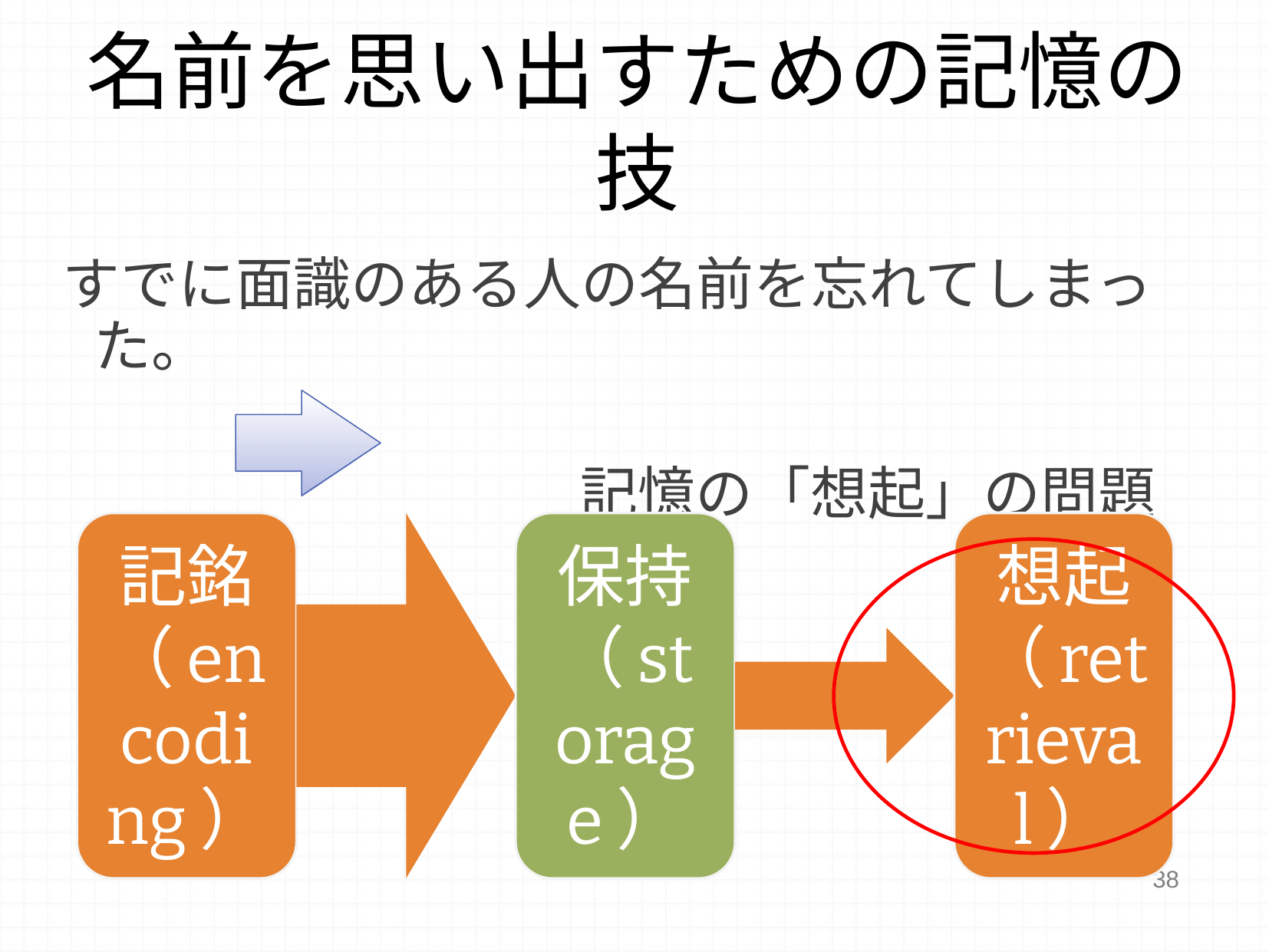

名前を思い出すための記憶の技
すでに面識のある人の名前を忘れてしまった。

　　　　　　　　　記憶の「想起」の問題

記銘（encoding）
保持（storage）
想起（retrieval）

38